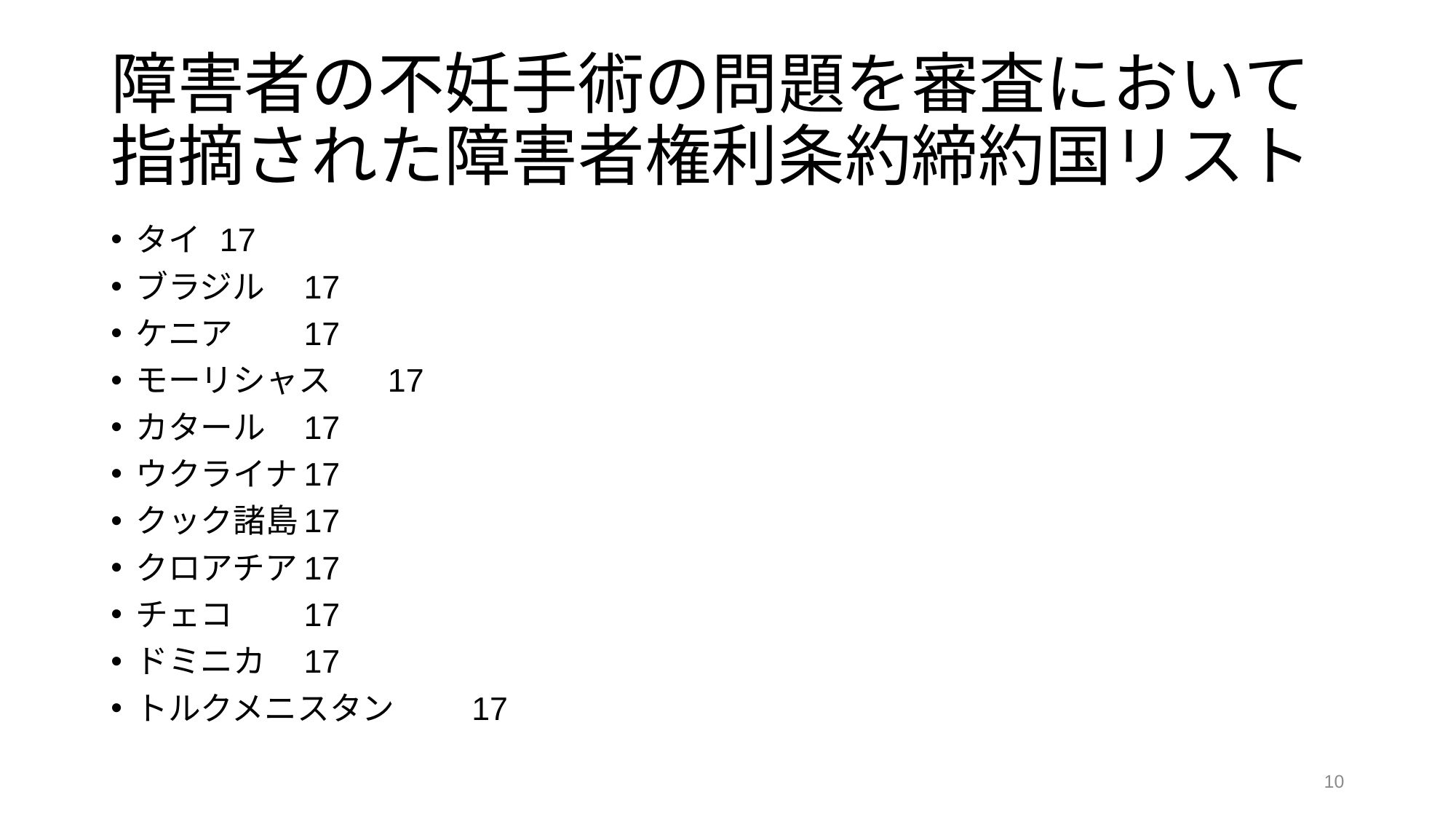

# 障害者の不妊手術の問題を審査において指摘された障害者権利条約締約国リスト
タイ	17
ブラジル	17
ケニア	17
モーリシャス	17
カタール	17
ウクライナ	17
クック諸島	17
クロアチア	17
チェコ	17
ドミニカ	17
トルクメニスタン	17
10